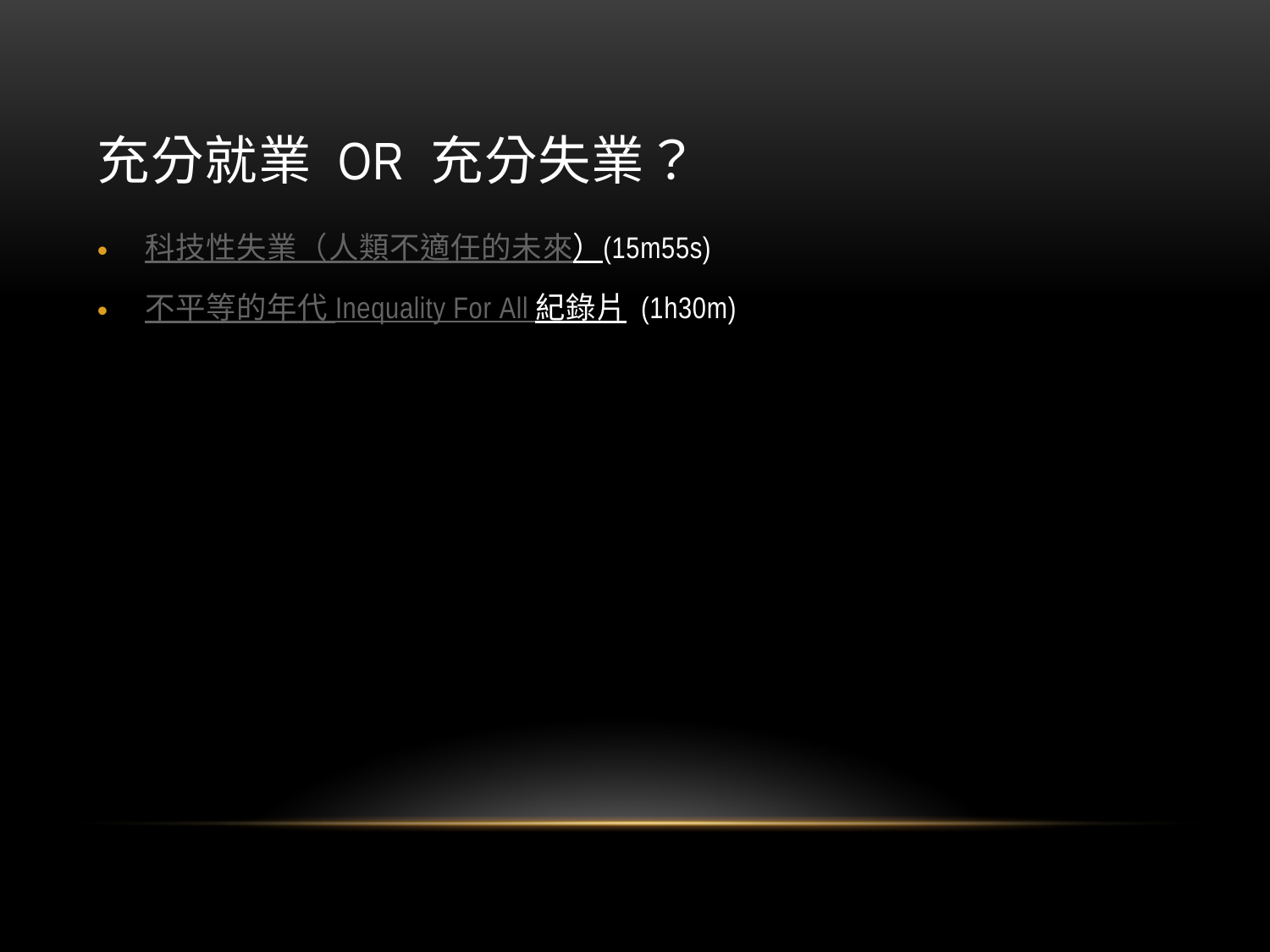

# 充分就業 or 充分失業？
科技性失業（人類不適任的未來）(15m55s)
不平等的年代 Inequality For All 紀錄片 (1h30m)